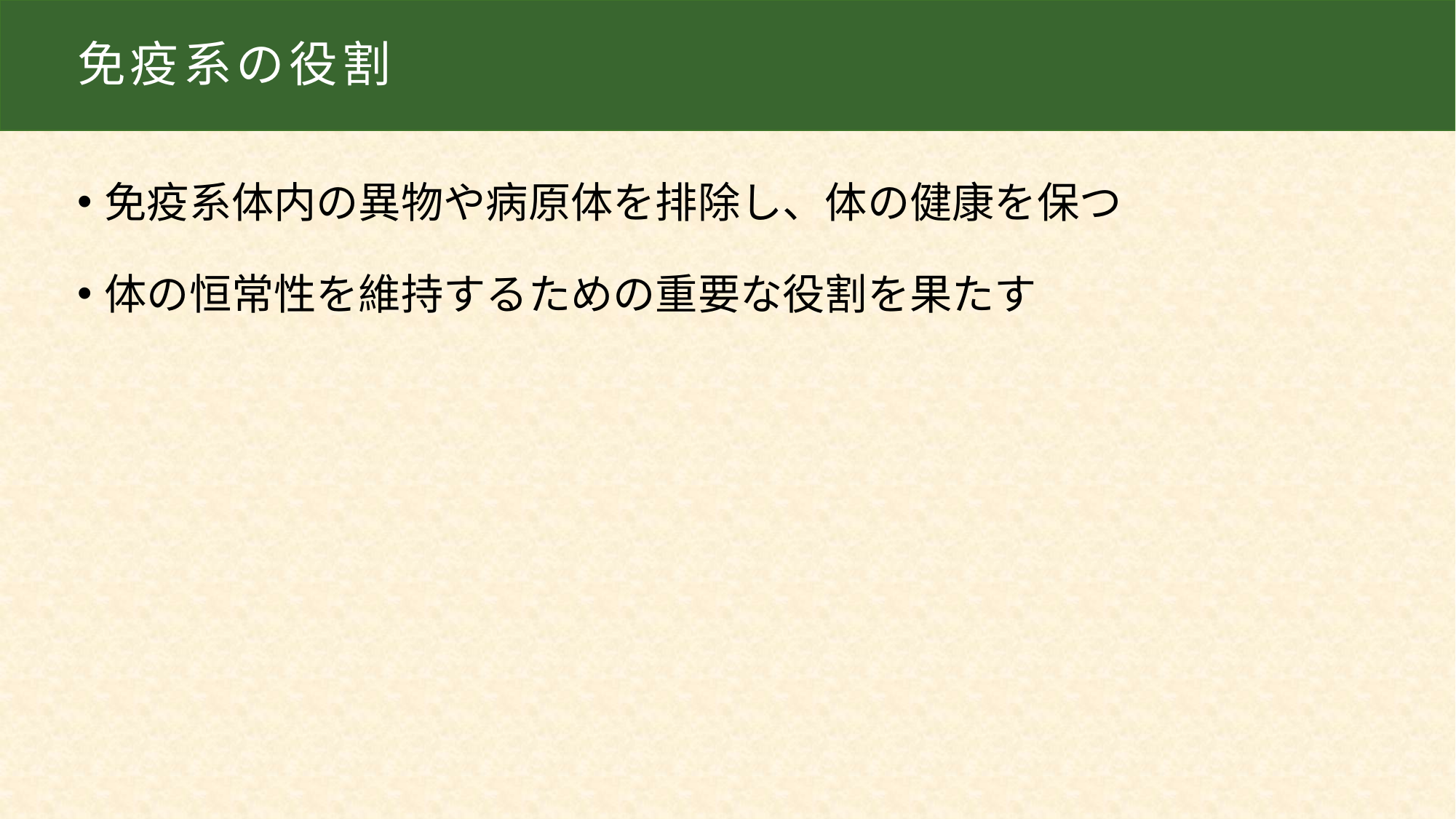

# 免疫系の役割
免疫系体内の異物や病原体を排除し、体の健康を保つ
体の恒常性を維持するための重要な役割を果たす